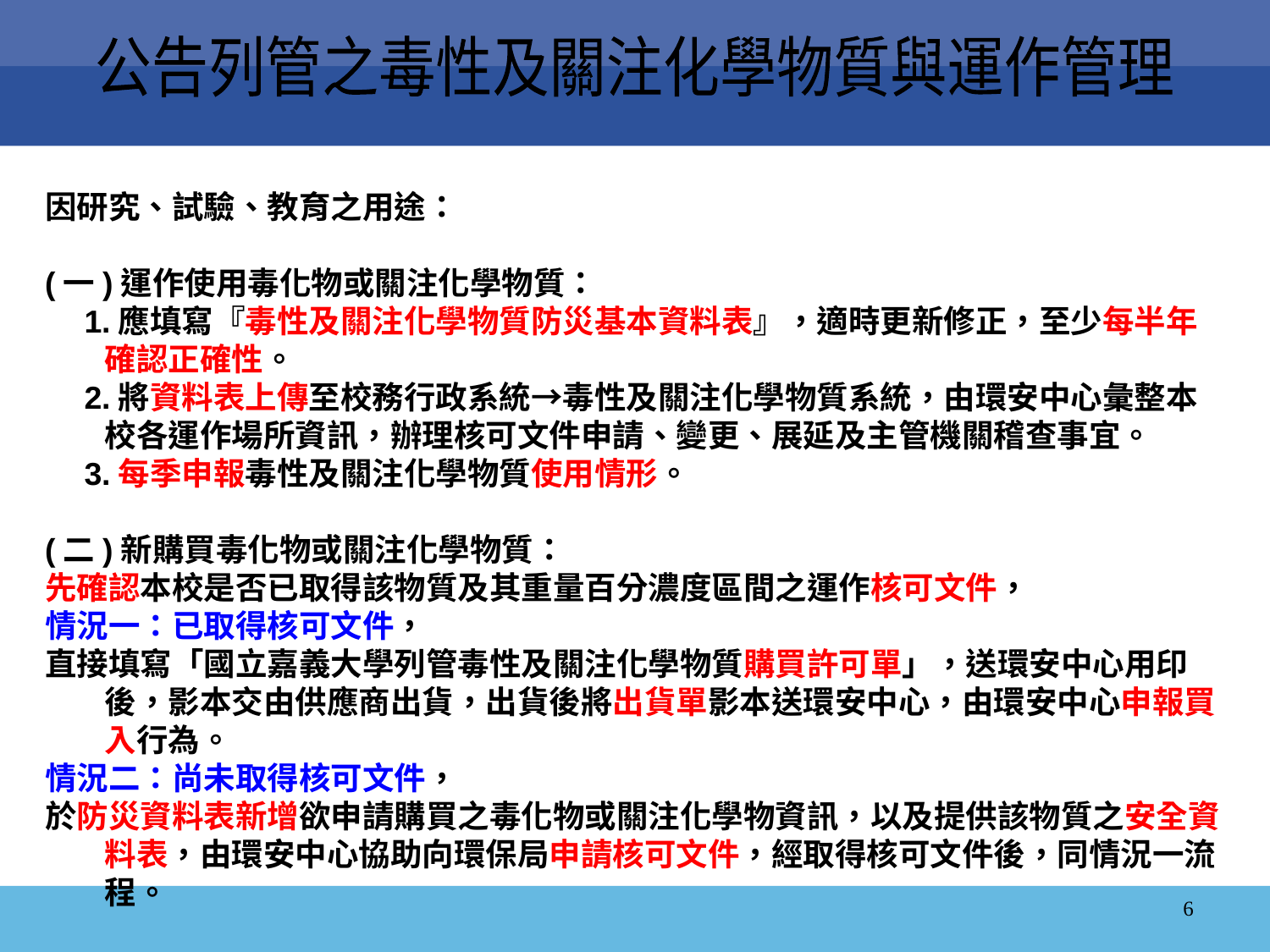

公告列管之毒性及關注化學物質與運作管理
因研究、試驗、教育之用途：

(一)運作使用毒化物或關注化學物質：
　1.應填寫『毒性及關注化學物質防災基本資料表』，適時更新修正，至少每半年確認正確性。
　2.將資料表上傳至校務行政系統→毒性及關注化學物質系統，由環安中心彙整本校各運作場所資訊，辦理核可文件申請、變更、展延及主管機關稽查事宜。
　3.每季申報毒性及關注化學物質使用情形。

(二)新購買毒化物或關注化學物質：
先確認本校是否已取得該物質及其重量百分濃度區間之運作核可文件，
情況一：已取得核可文件，
直接填寫「國立嘉義大學列管毒性及關注化學物質購買許可單」，送環安中心用印後，影本交由供應商出貨，出貨後將出貨單影本送環安中心，由環安中心申報買入行為。
情況二：尚未取得核可文件，
於防災資料表新增欲申請購買之毒化物或關注化學物資訊，以及提供該物質之安全資料表，由環安中心協助向環保局申請核可文件，經取得核可文件後，同情況一流程。
6